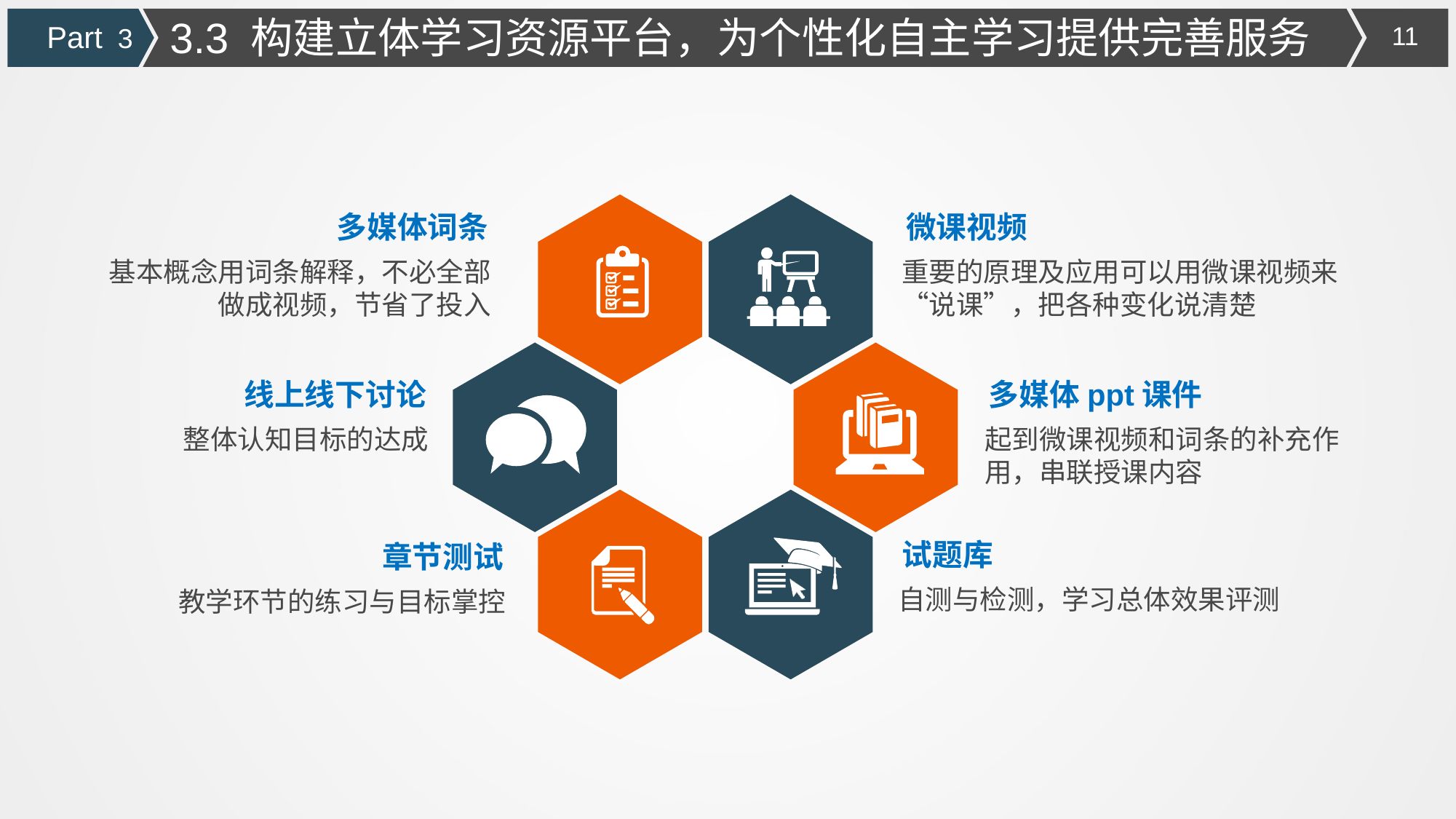

3.3 构建立体学习资源平台，为个性化自主学习提供完善服务
Part  3

多媒体词条
微课视频

基本概念用词条解释，不必全部做成视频，节省了投入
重要的原理及应用可以用微课视频来“说课”，把各种变化说清楚

多媒体ppt课件
线上线下讨论

起到微课视频和词条的补充作用，串联授课内容
整体认知目标的达成

试题库
章节测试

自测与检测，学习总体效果评测
教学环节的练习与目标掌控